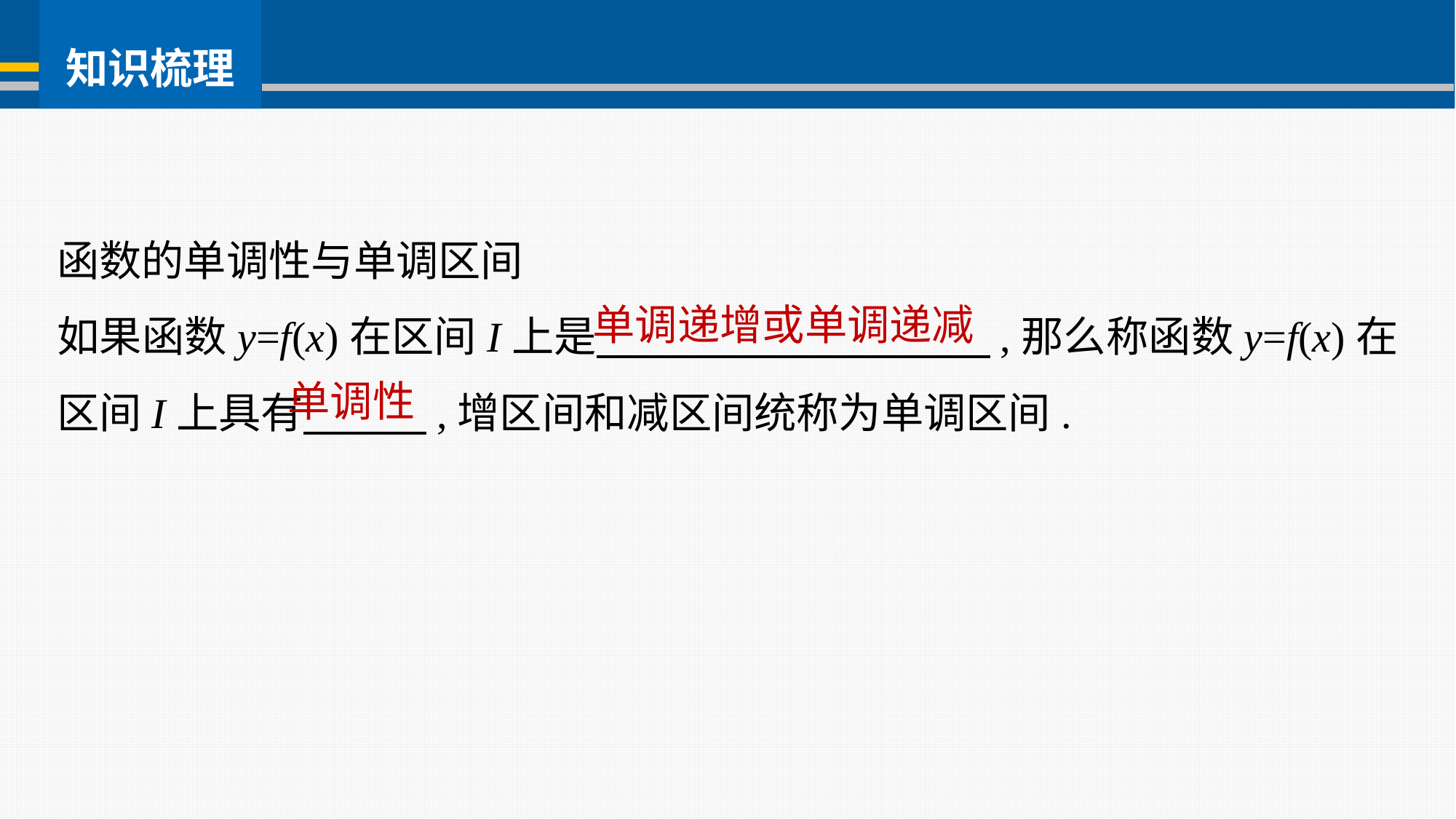

函数的单调性与单调区间
如果函数y=f(x)在区间I上是                                         ,那么称函数y=f(x)在区间I上具有             ,增区间和减区间统称为单调区间.
单调递增或单调递减
单调性